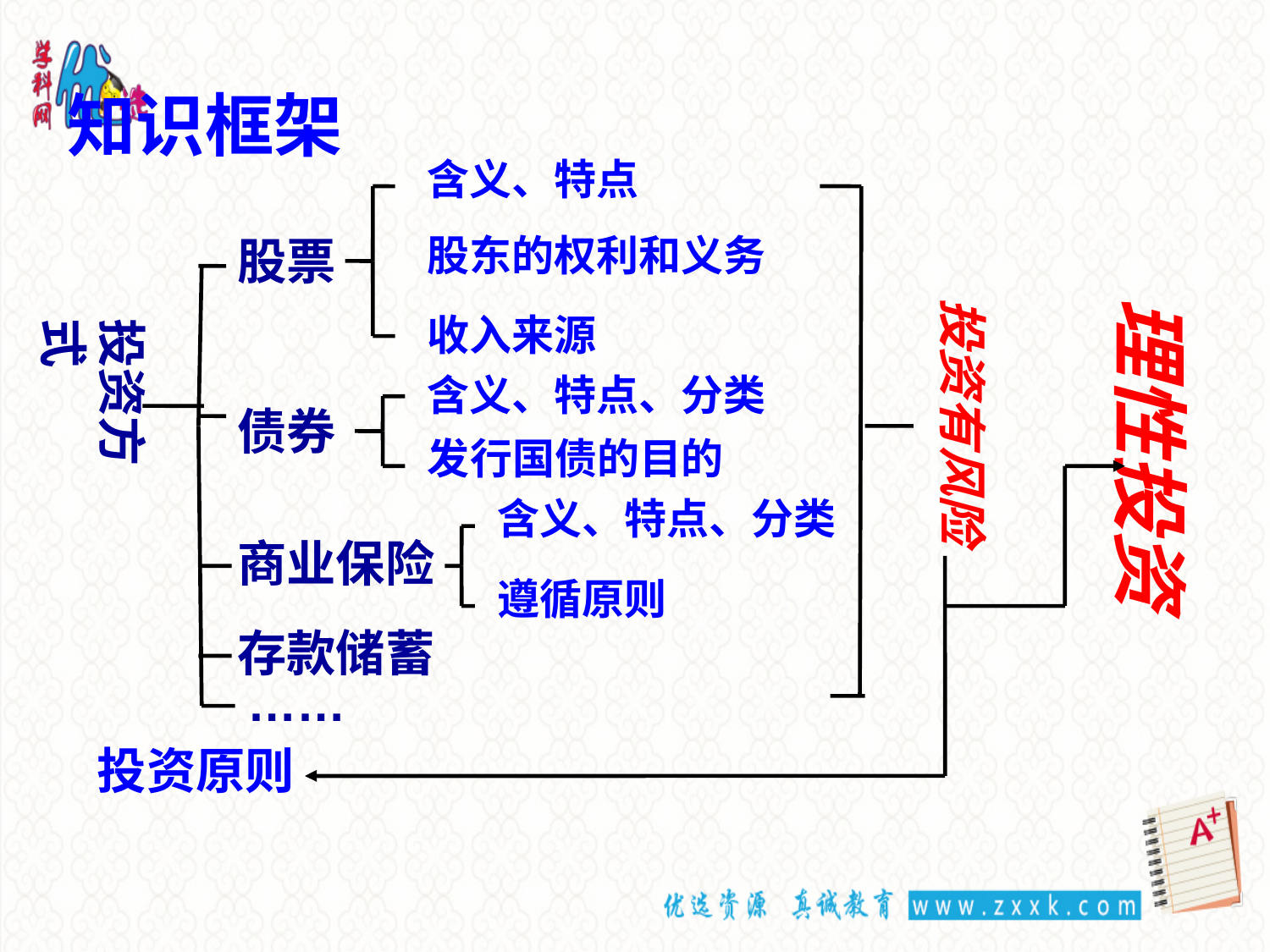

知识框架
含义、特点

股东的权利和义务
股票

投资有风险
理性投资
收入来源
投资方式
含义、特点、分类
债券

发行国债的目的

含义、特点、分类
商业保险

遵循原则
存款储蓄
……
投资原则